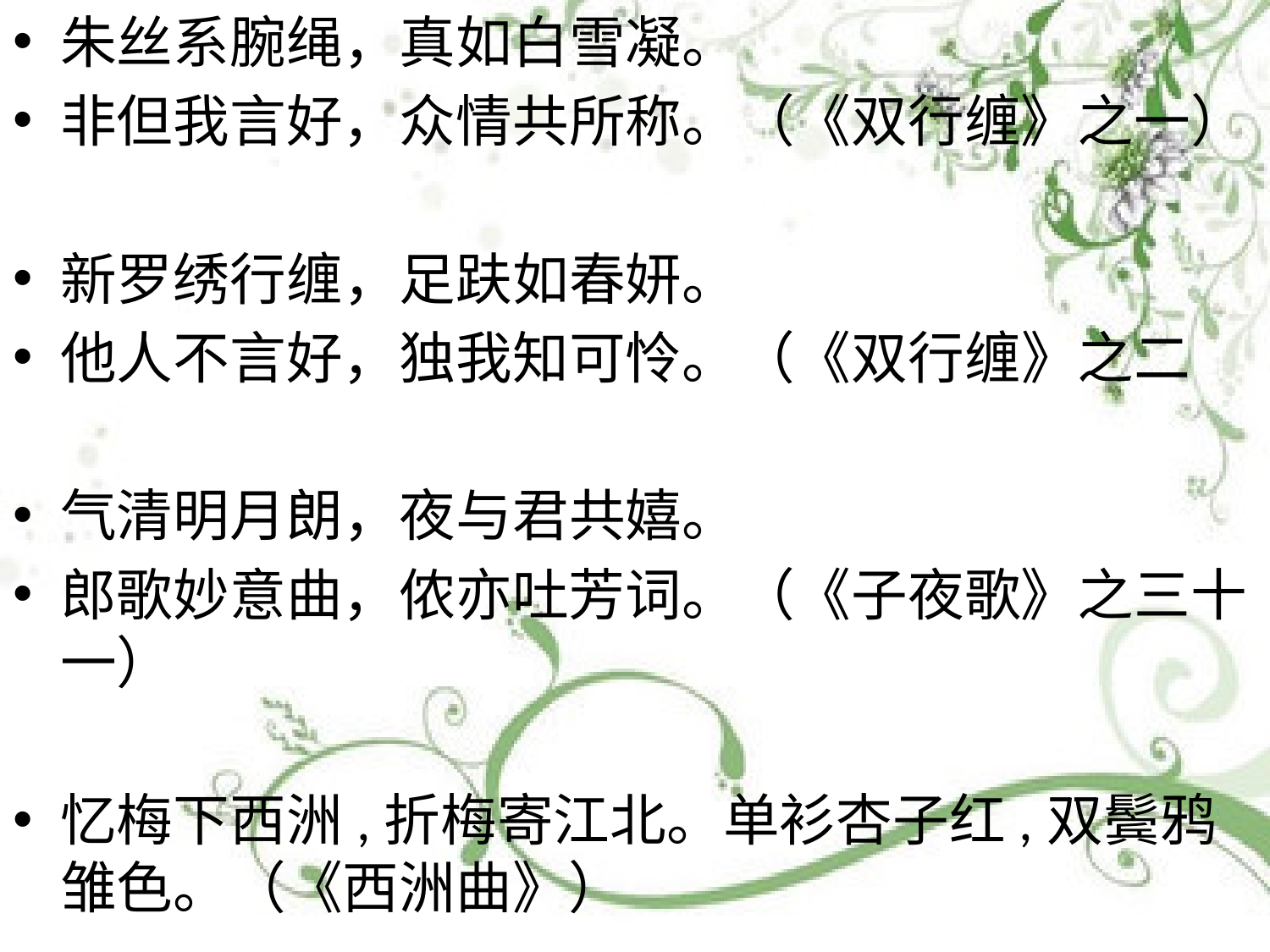

朱丝系腕绳，真如白雪凝。
非但我言好，众情共所称。（《双行缠》之一）

新罗绣行缠，足趺如春妍。
他人不言好，独我知可怜。（《双行缠》之二

气清明月朗，夜与君共嬉。
郎歌妙意曲，侬亦吐芳词。（《子夜歌》之三十一）

忆梅下西洲,折梅寄江北。单衫杏子红,双鬓鸦雏色。（《西洲曲》）